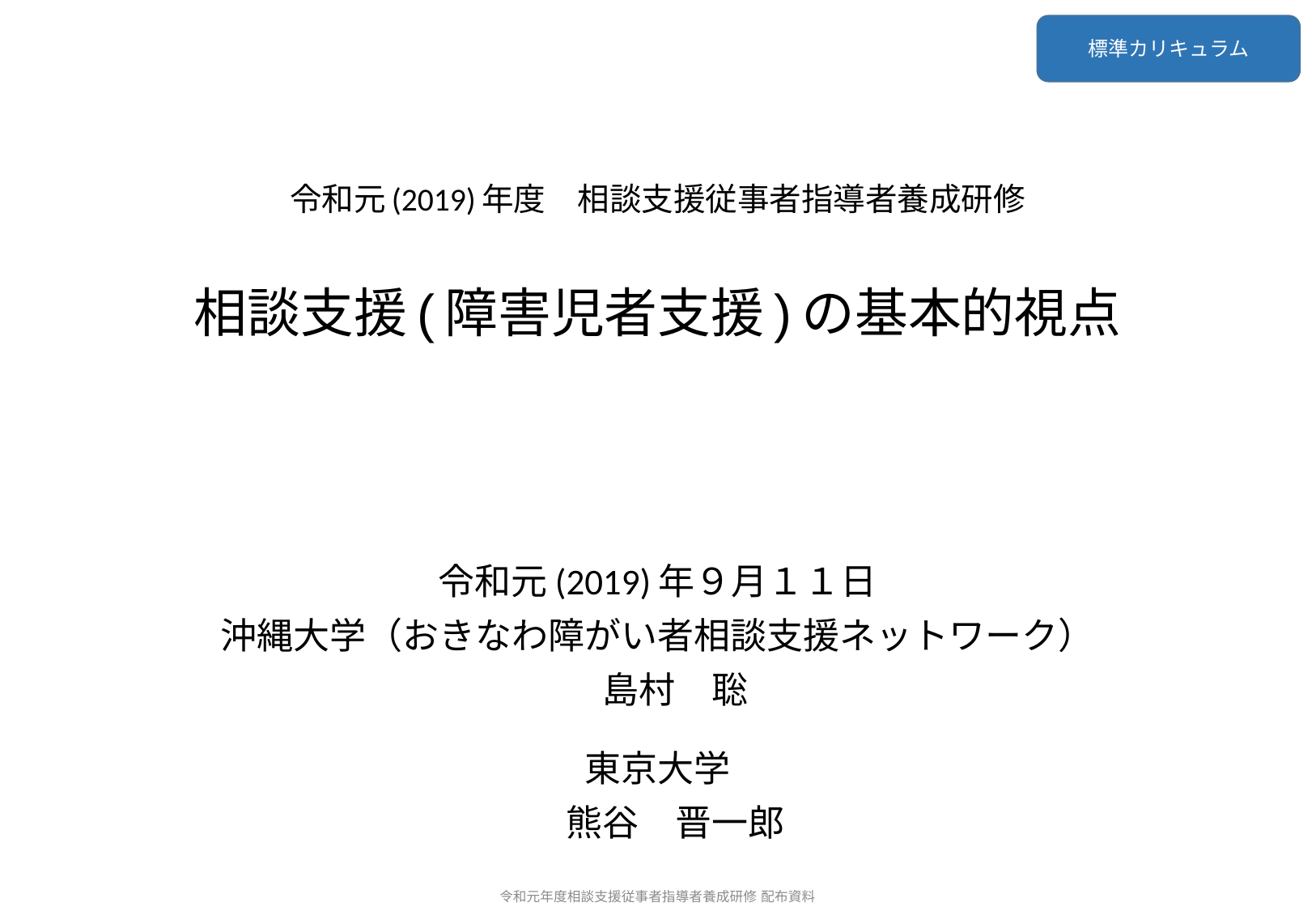

標準カリキュラム
# 令和元(2019)年度　相談支援従事者指導者養成研修 相談支援(障害児者支援)の基本的視点
令和元(2019)年９月１１日
沖縄大学（おきなわ障がい者相談支援ネットワーク）
　島村　聡

東京大学
　熊谷　晋一郎

令和元年度相談支援従事者指導者養成研修 配布資料